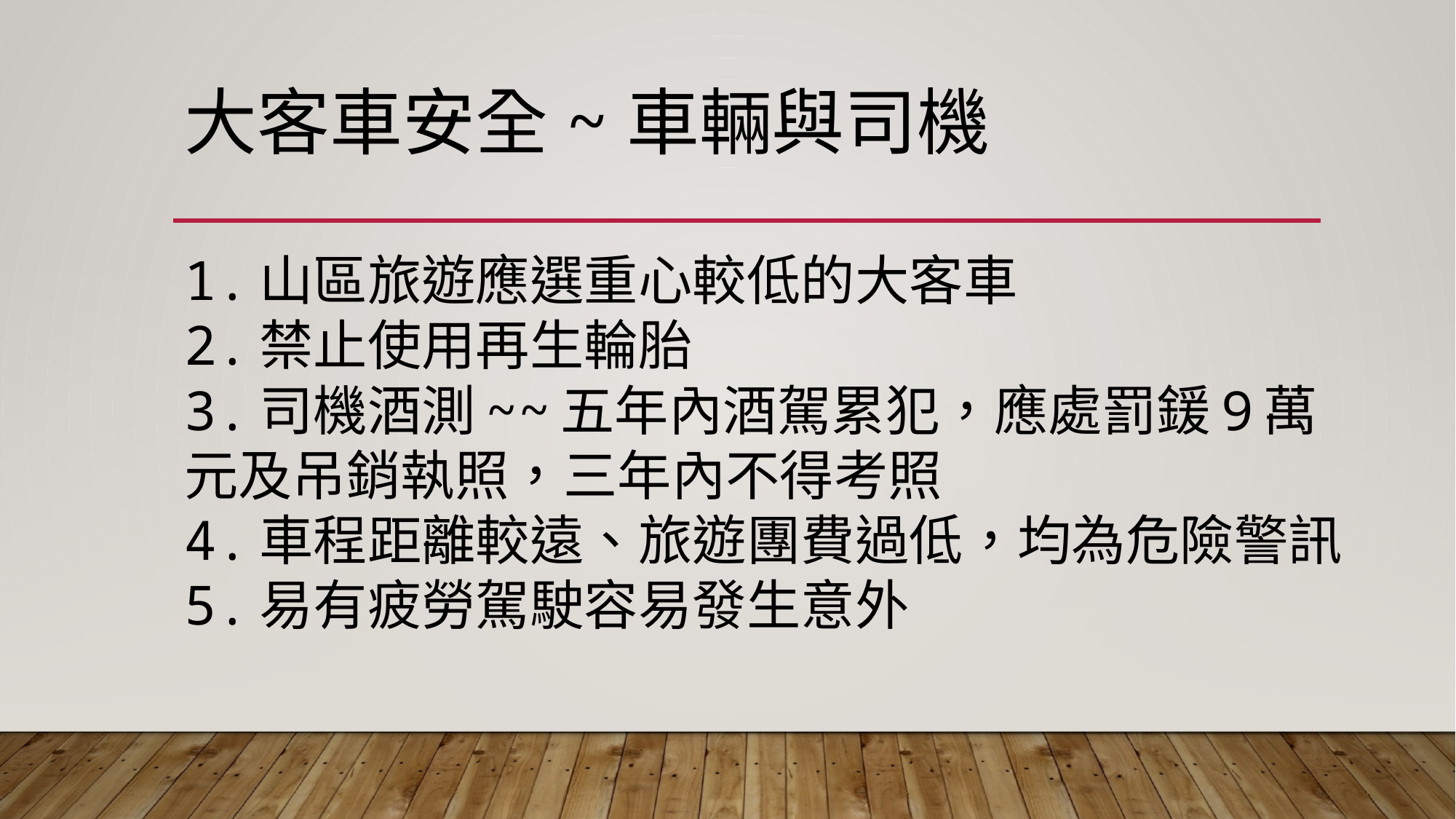

# 大客車安全~車輛與司機
1.山區旅遊應選重心較低的大客車
2.禁止使用再生輪胎
3.司機酒測~~五年內酒駕累犯，應處罰鍰9萬元及吊銷執照，三年內不得考照
4.車程距離較遠、旅遊團費過低，均為危險警訊
5.易有疲勞駕駛容易發生意外